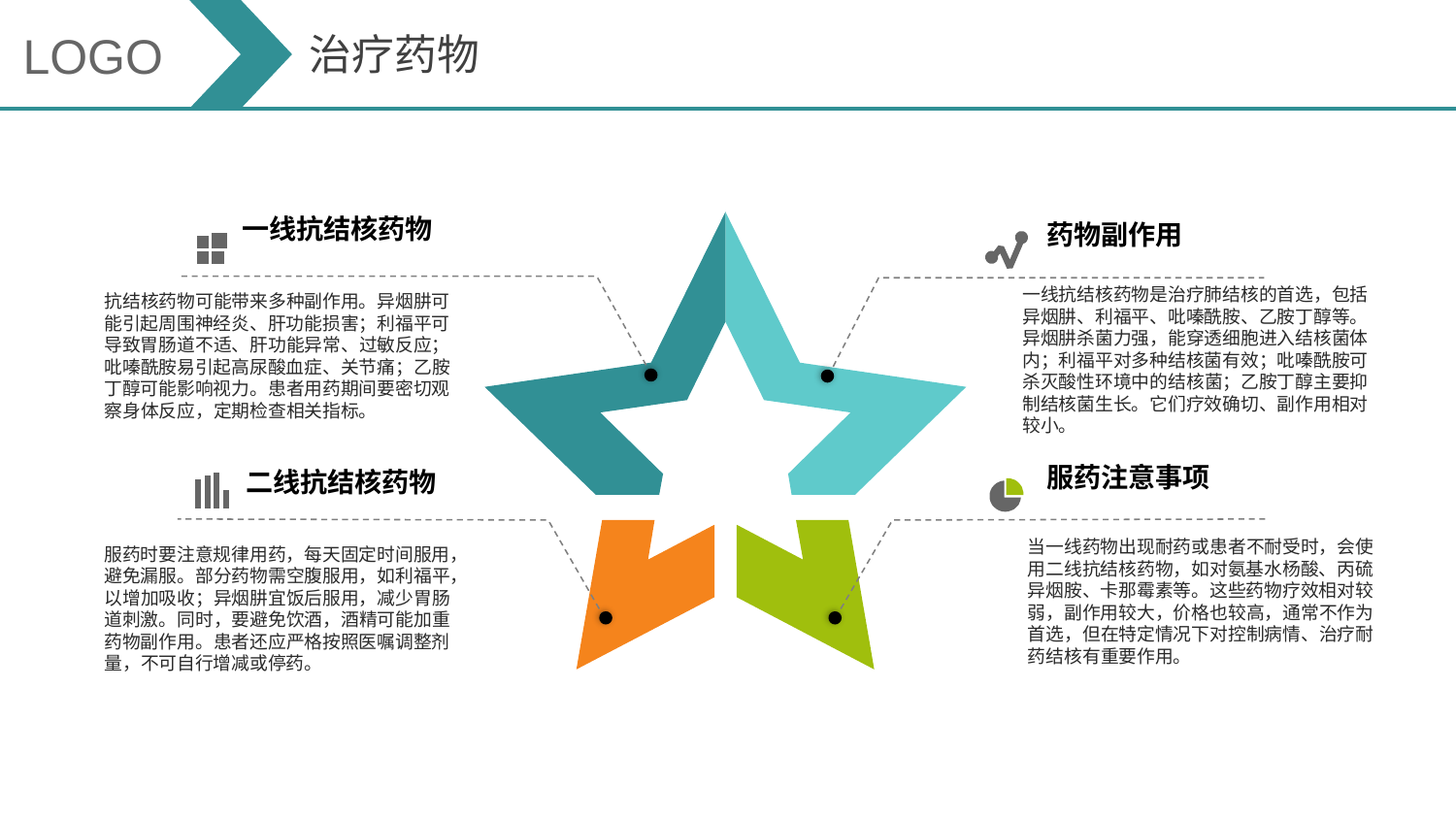

LOGO

治疗药物

一线抗结核药物
药物副作用

抗结核药物可能带来多种副作用。异烟肼可能引起周围神经炎、肝功能损害；利福平可导致胃肠道不适、肝功能异常、过敏反应；吡嗪酰胺易引起高尿酸血症、关节痛；乙胺丁醇可能影响视力。患者用药期间要密切观察身体反应，定期检查相关指标。
一线抗结核药物是治疗肺结核的首选，包括异烟肼、利福平、吡嗪酰胺、乙胺丁醇等。异烟肼杀菌力强，能穿透细胞进入结核菌体内；利福平对多种结核菌有效；吡嗪酰胺可杀灭酸性环境中的结核菌；乙胺丁醇主要抑制结核菌生长。它们疗效确切、副作用相对较小。

服药注意事项
二线抗结核药物

当一线药物出现耐药或患者不耐受时，会使用二线抗结核药物，如对氨基水杨酸、丙硫异烟胺、卡那霉素等。这些药物疗效相对较弱，副作用较大，价格也较高，通常不作为首选，但在特定情况下对控制病情、治疗耐药结核有重要作用。
服药时要注意规律用药，每天固定时间服用，避免漏服。部分药物需空腹服用，如利福平，以增加吸收；异烟肼宜饭后服用，减少胃肠道刺激。同时，要避免饮酒，酒精可能加重药物副作用。患者还应严格按照医嘱调整剂量，不可自行增减或停药。